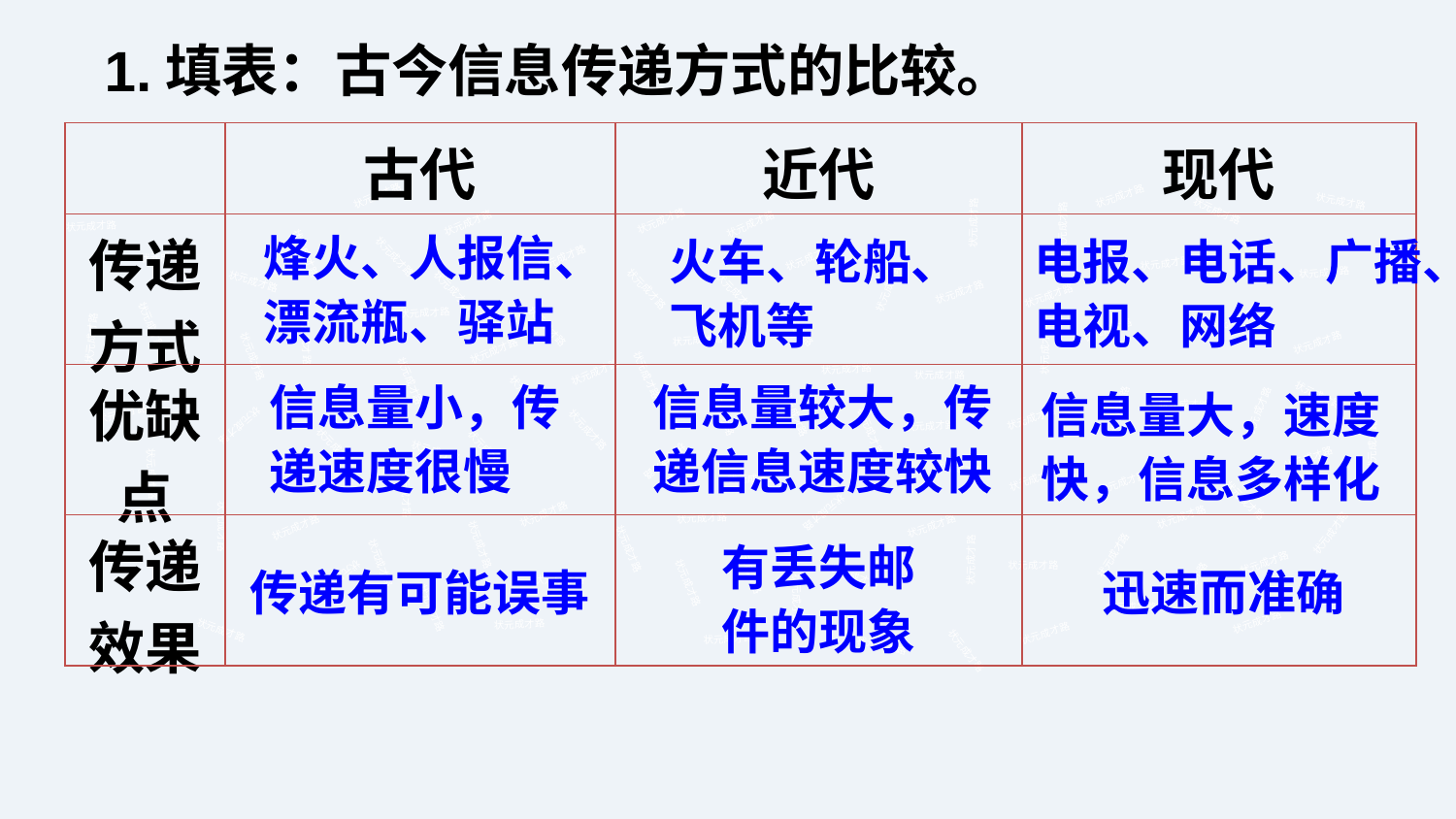

1.填表：古今信息传递方式的比较。
|  | 古代 | 近代 | 现代 |
| --- | --- | --- | --- |
| 传递方式 |  |  |  |
| 优缺点 |  |  |  |
| 传递效果 |  |  |  |
状元成才路
状元成才路
状元成才路
状元成才路
状元成才路
状元成才路
状元成才路
状元成才路
状元成才路
状元成才路
烽火、人报信、漂流瓶、驿站
火车、轮船、飞机等
电报、电话、广播、电视、网络
状元成才路
状元成才路
状元成才路
状元成才路
状元成才路
状元成才路
状元成才路
状元成才路
状元成才路
状元成才路
状元成才路
状元成才路
状元成才路
状元成才路
状元成才路
状元成才路
状元成才路
状元成才路
状元成才路
状元成才路
状元成才路
状元成才路
状元成才路
状元成才路
状元成才路
状元成才路
状元成才路
状元成才路
状元成才路
状元成才路
状元成才路
信息量小，传递速度很慢
信息量较大，传递信息速度较快
状元成才路
信息量大，速度快，信息多样化
状元成才路
状元成才路
状元成才路
状元成才路
状元成才路
状元成才路
状元成才路
状元成才路
状元成才路
状元成才路
状元成才路
状元成才路
状元成才路
状元成才路
状元成才路
状元成才路
状元成才路
状元成才路
状元成才路
状元成才路
状元成才路
状元成才路
状元成才路
状元成才路
状元成才路
状元成才路
状元成才路
状元成才路
状元成才路
状元成才路
状元成才路
状元成才路
状元成才路
状元成才路
有丢失邮件的现象
状元成才路
状元成才路
状元成才路
状元成才路
状元成才路
传递有可能误事
迅速而准确
状元成才路
状元成才路
状元成才路
状元成才路
状元成才路
状元成才路
状元成才路
状元成才路
状元成才路
状元成才路
状元成才路
状元成才路
状元成才路
状元成才路
状元成才路
状元成才路
状元成才路
状元成才路
状元成才路